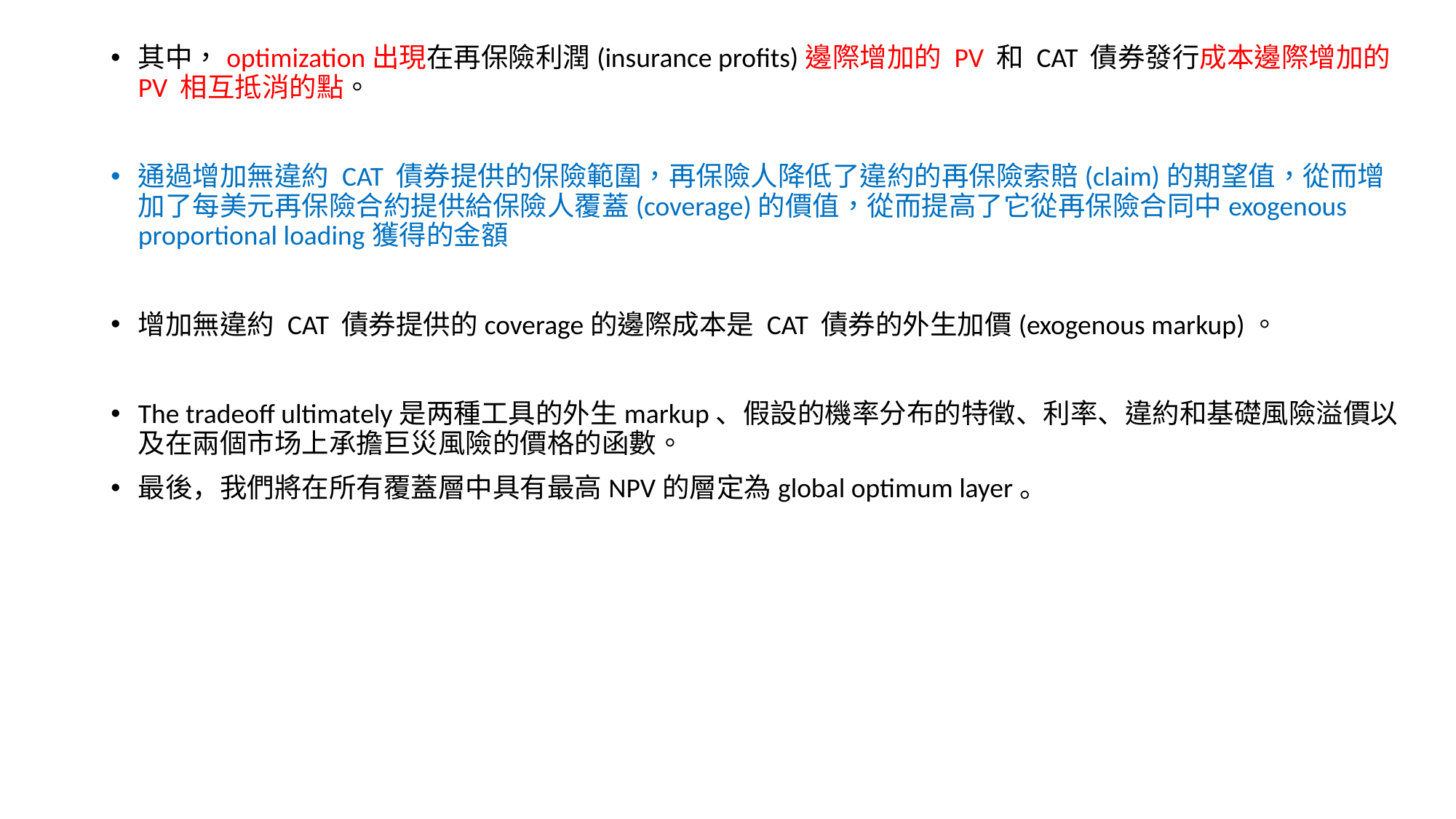

其中，optimization出現在再保險利潤(insurance profits)邊際增加的 PV 和 CAT 債券發行成本邊際增加的 PV 相互抵消的點。

通過增加無違約 CAT 債券提供的保險範圍，再保險人降低了違約的再保險索賠(claim)的期望值，從而增加了每美元再保險合約提供給保險人覆蓋(coverage)的價值，從而提高了它從再保險合同中exogenous proportional loading獲得的金額

增加無違約 CAT 債券提供的coverage的邊際成本是 CAT 債券的外生加價(exogenous markup)。

The tradeoff ultimately是两種工具的外生markup、假設的機率分布的特徵、利率、違約和基礎風險溢價以及在兩個市场上承擔巨災風險的價格的函數。
最後，我們將在所有覆蓋層中具有最高NPV的層定為global optimum layer。